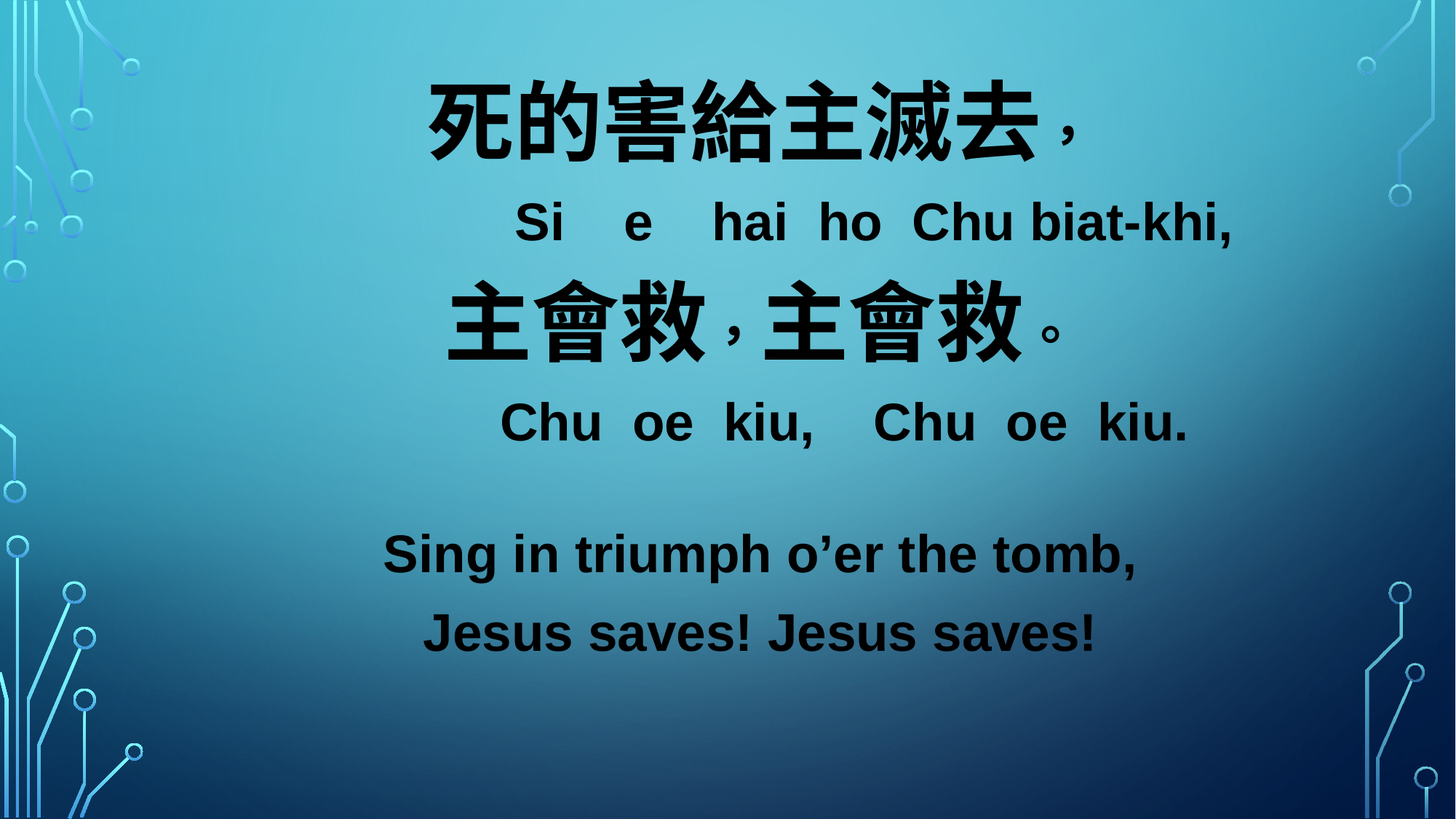

死的害給主滅去，
                   Si    e    hai  ho  Chu biat-khi,
主會救，主會救。
                  Chu  oe  kiu,    Chu  oe  kiu.

Sing in triumph o’er the tomb,
Jesus saves! Jesus saves!